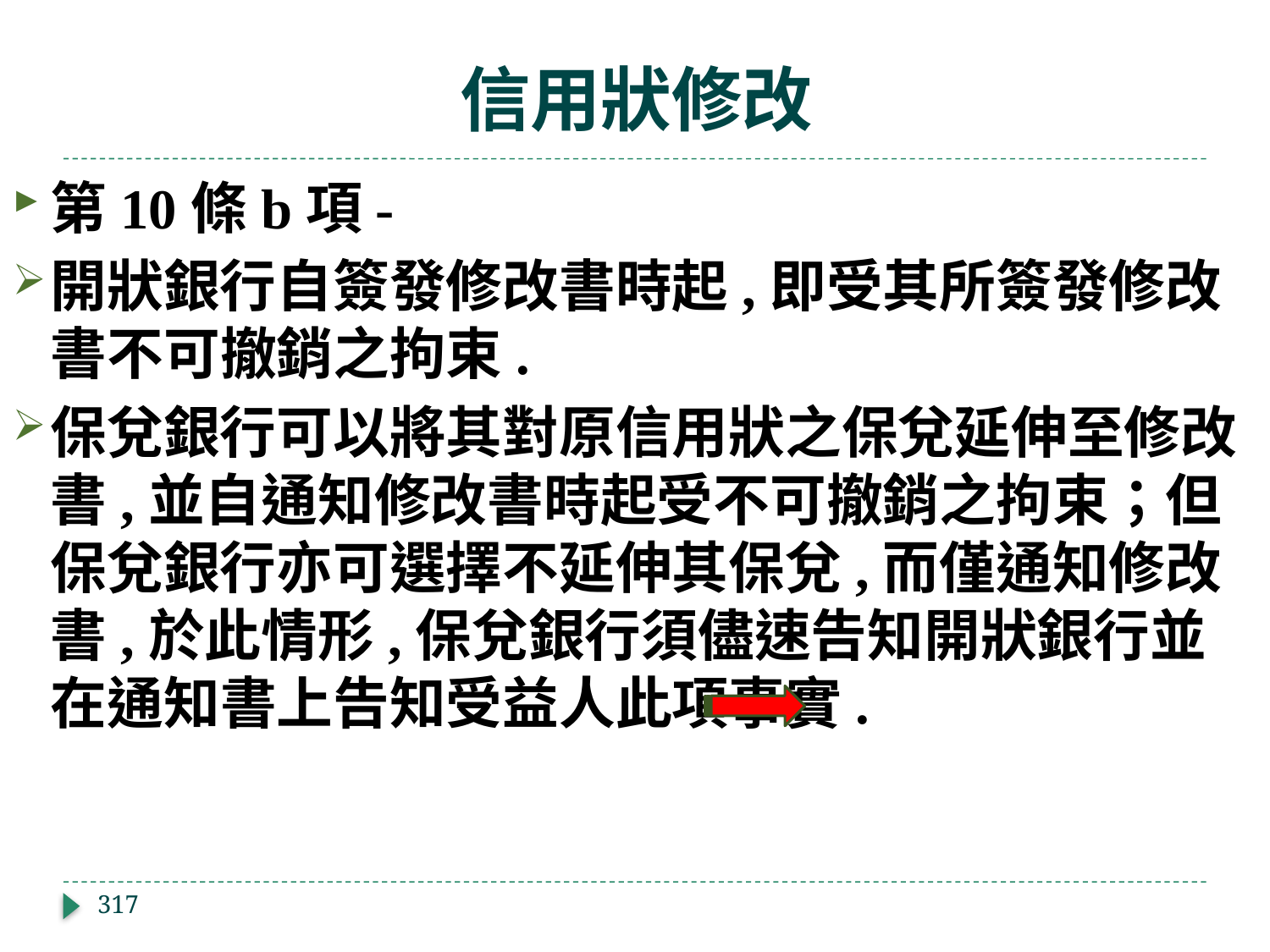

# 信用狀修改
第10條b項-
開狀銀行自簽發修改書時起,即受其所簽發修改書不可撤銷之拘束.
保兌銀行可以將其對原信用狀之保兌延伸至修改書,並自通知修改書時起受不可撤銷之拘束；但保兌銀行亦可選擇不延伸其保兌,而僅通知修改書,於此情形,保兌銀行須儘速告知開狀銀行並在通知書上告知受益人此項事實.

317